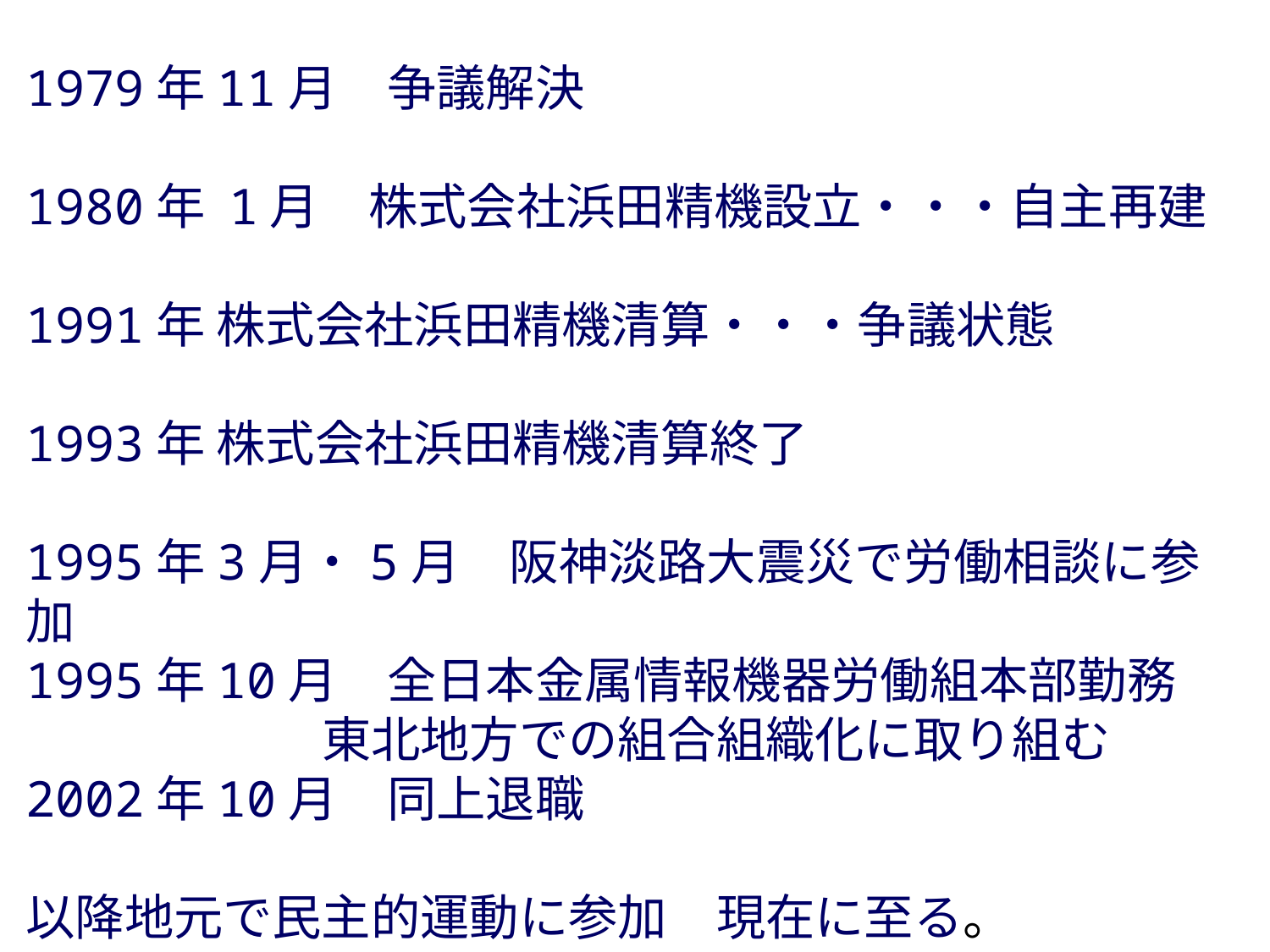

1979年11月　争議解決

1980年 1月　株式会社浜田精機設立・・・自主再建

1991年 株式会社浜田精機清算・・・争議状態

1993年 株式会社浜田精機清算終了

1995年3月・5月　阪神淡路大震災で労働相談に参加
1995年10月　全日本金属情報機器労働組本部勤務
　　　　　　東北地方での組合組織化に取り組む
2002年10月　同上退職

以降地元で民主的運動に参加　現在に至る。